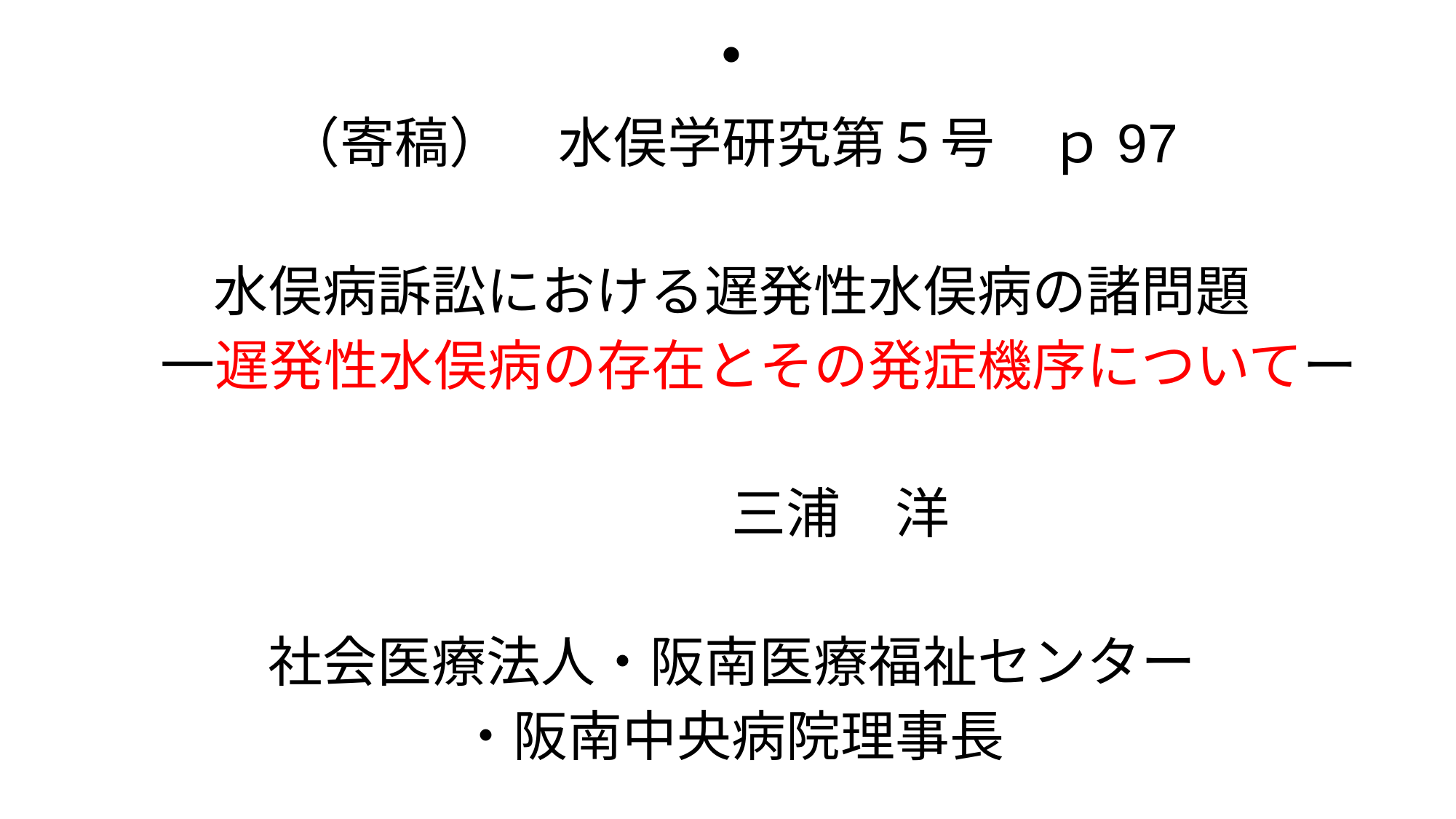

# ・
（寄稿）　水俣学研究第５号　ｐ97

水俣病訴訟における遅発性水俣病の諸問題
　一遅発性水俣病の存在とその発症機序についてー

　　　　三浦　洋

社会医療法人・阪南医療福祉センター
・阪南中央病院理事長